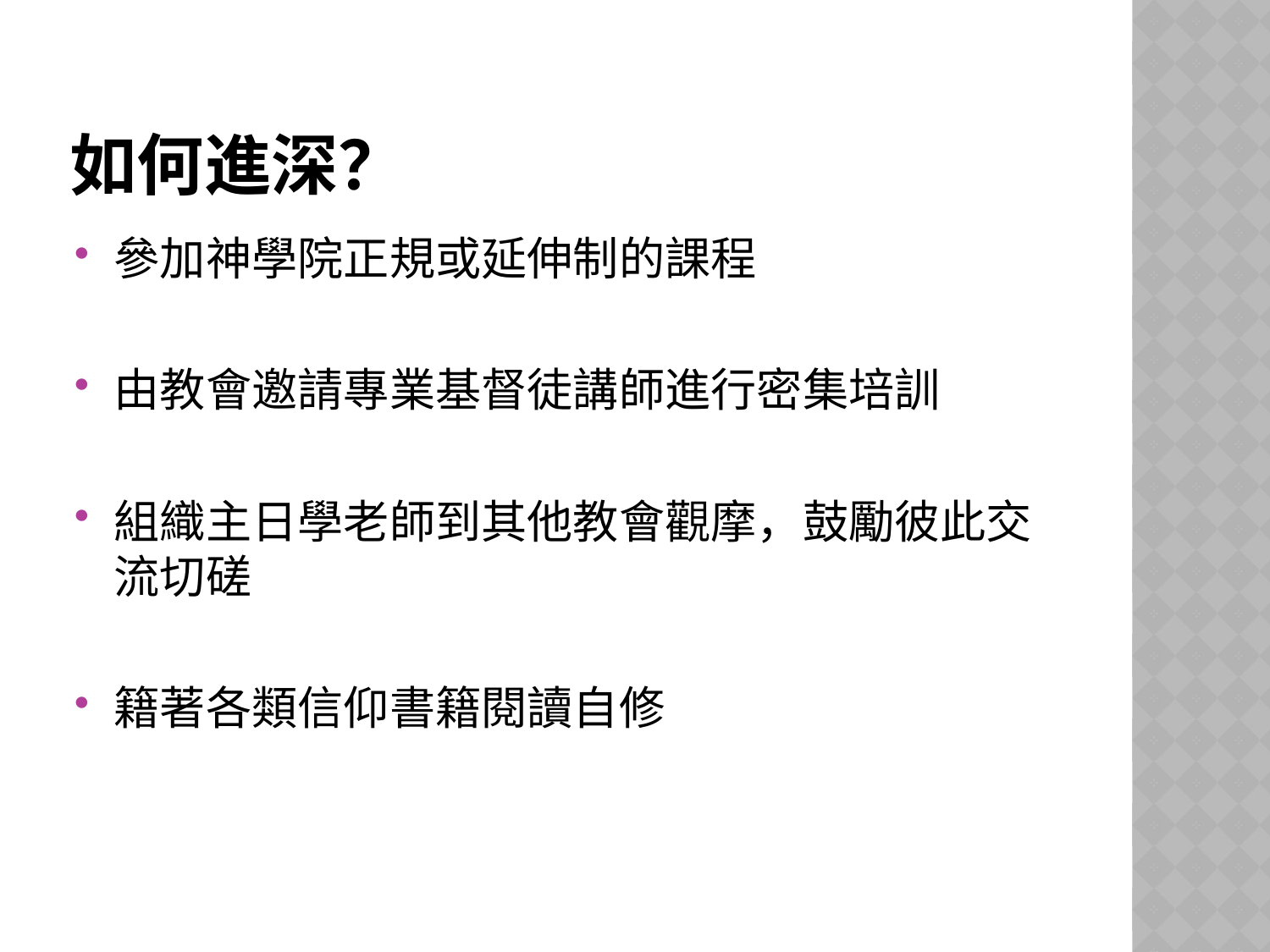

# 如何進深？
參加神學院正規或延伸制的課程

由教會邀請專業基督徒講師進行密集培訓

組織主日學老師到其他教會觀摩，鼓勵彼此交流切磋

籍著各類信仰書籍閱讀自修